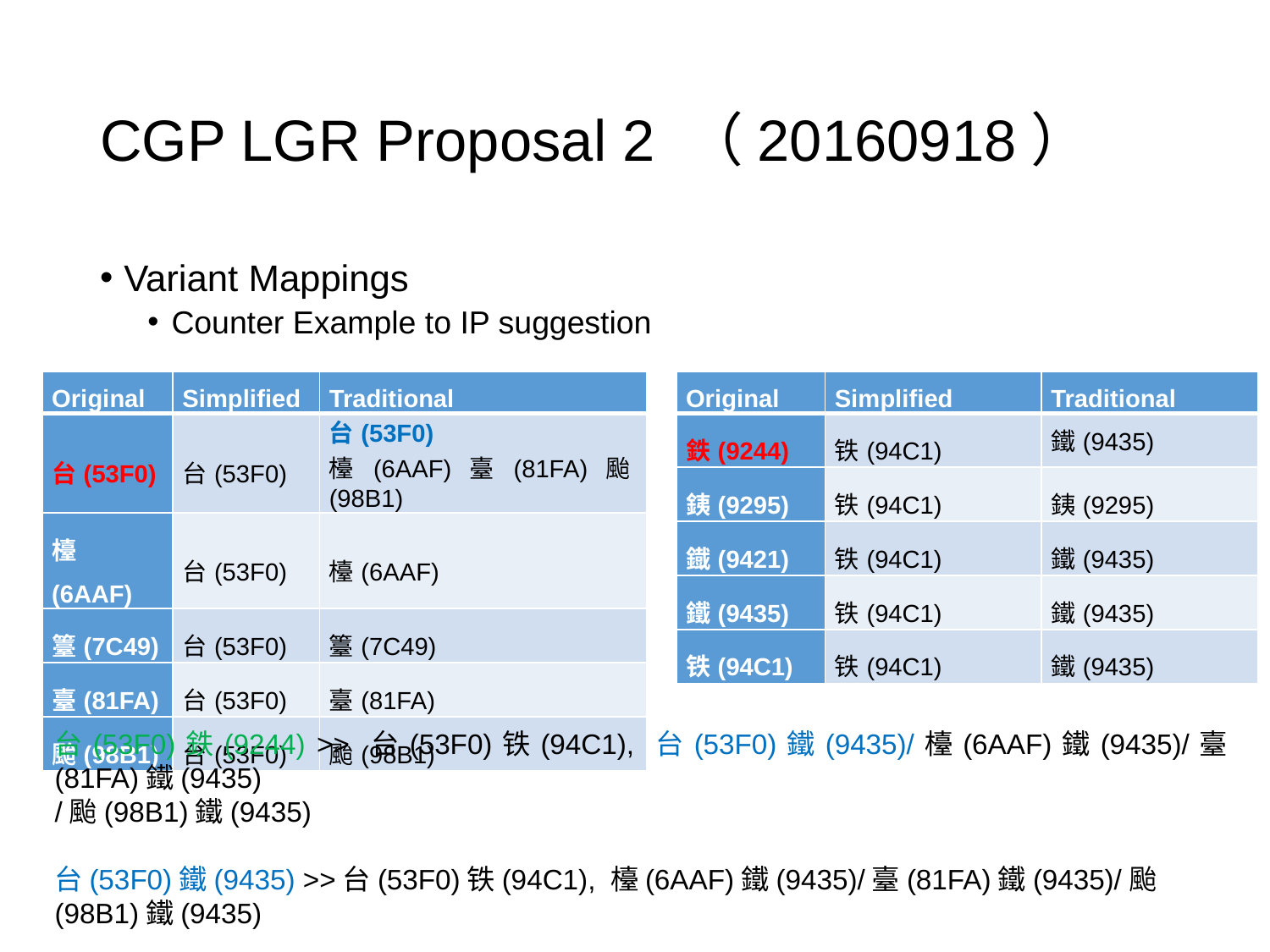

# CGP LGR Proposal 2 （20160918）
Variant Mappings
Counter Example to IP suggestion
| Original | Simplified | Traditional |
| --- | --- | --- |
| 台(53F0) | 台(53F0) | 台(53F0) 檯(6AAF)臺(81FA)颱(98B1) |
| 檯(6AAF) | 台(53F0) | 檯(6AAF) |
| 籉(7C49) | 台(53F0) | 籉(7C49) |
| 臺(81FA) | 台(53F0) | 臺(81FA) |
| 颱(98B1) | 台(53F0) | 颱(98B1) |
| Original | Simplified | Traditional |
| --- | --- | --- |
| 鉄(9244) | 铁(94C1) | 鐵(9435) |
| 銕(9295) | 铁(94C1) | 銕(9295) |
| 鐡(9421) | 铁(94C1) | 鐵(9435) |
| 鐵(9435) | 铁(94C1) | 鐵(9435) |
| 铁(94C1) | 铁(94C1) | 鐵(9435) |
台(53F0)鉄(9244) >> 台(53F0)铁(94C1), 台(53F0)鐵(9435)/檯(6AAF)鐵(9435)/臺(81FA)鐵(9435)
/颱(98B1)鐵(9435)

台(53F0)鐵(9435) >>台(53F0)铁(94C1), 檯(6AAF)鐵(9435)/臺(81FA)鐵(9435)/颱(98B1)鐵(9435)